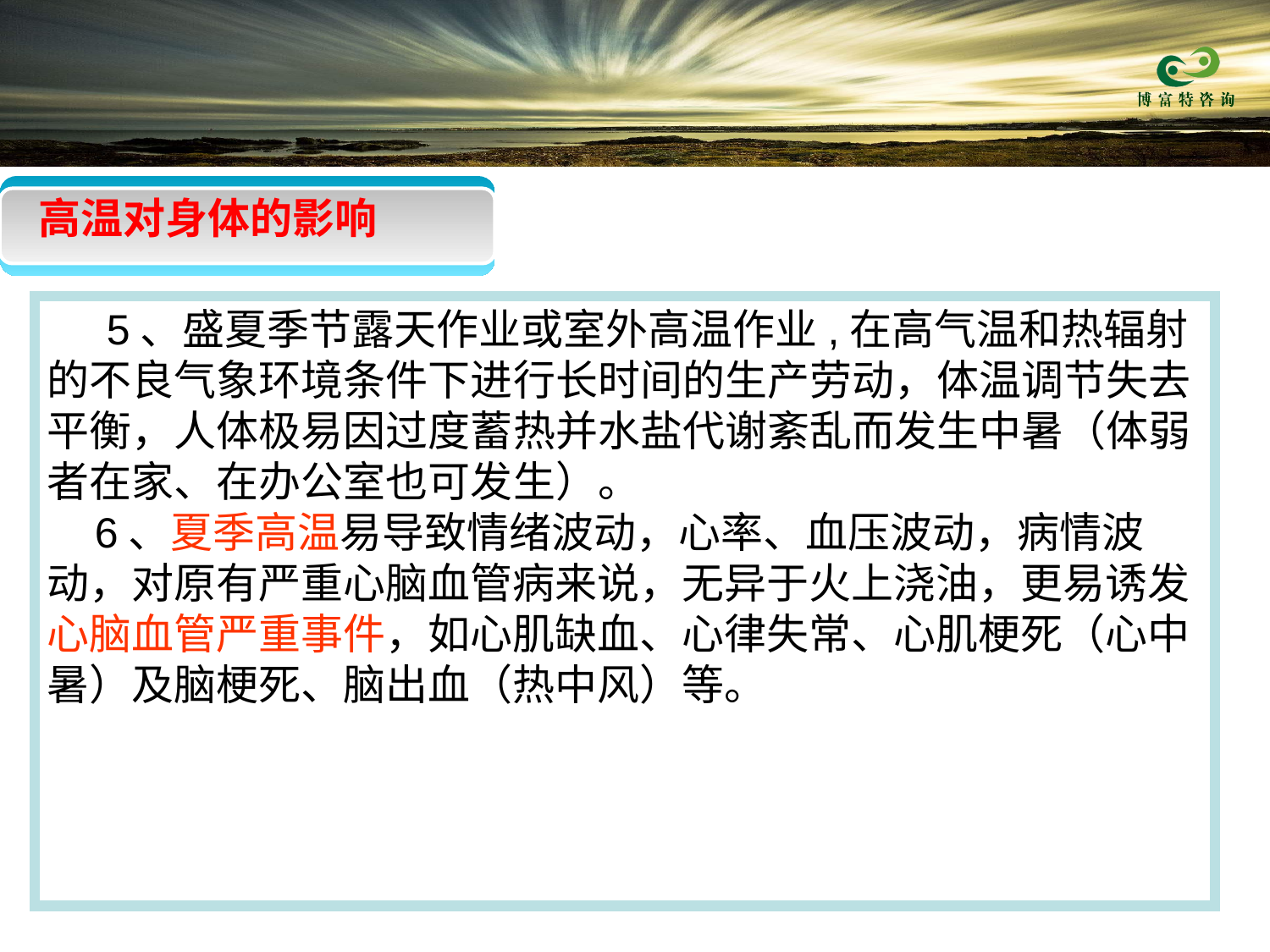

高温对身体的影响
     5、盛夏季节露天作业或室外高温作业,在高气温和热辐射的不良气象环境条件下进行长时间的生产劳动，体温调节失去平衡，人体极易因过度蓄热并水盐代谢紊乱而发生中暑（体弱者在家、在办公室也可发生）。
    6、夏季高温易导致情绪波动，心率、血压波动，病情波动，对原有严重心脑血管病来说，无异于火上浇油，更易诱发心脑血管严重事件，如心肌缺血、心律失常、心肌梗死（心中暑）及脑梗死、脑出血（热中风）等。